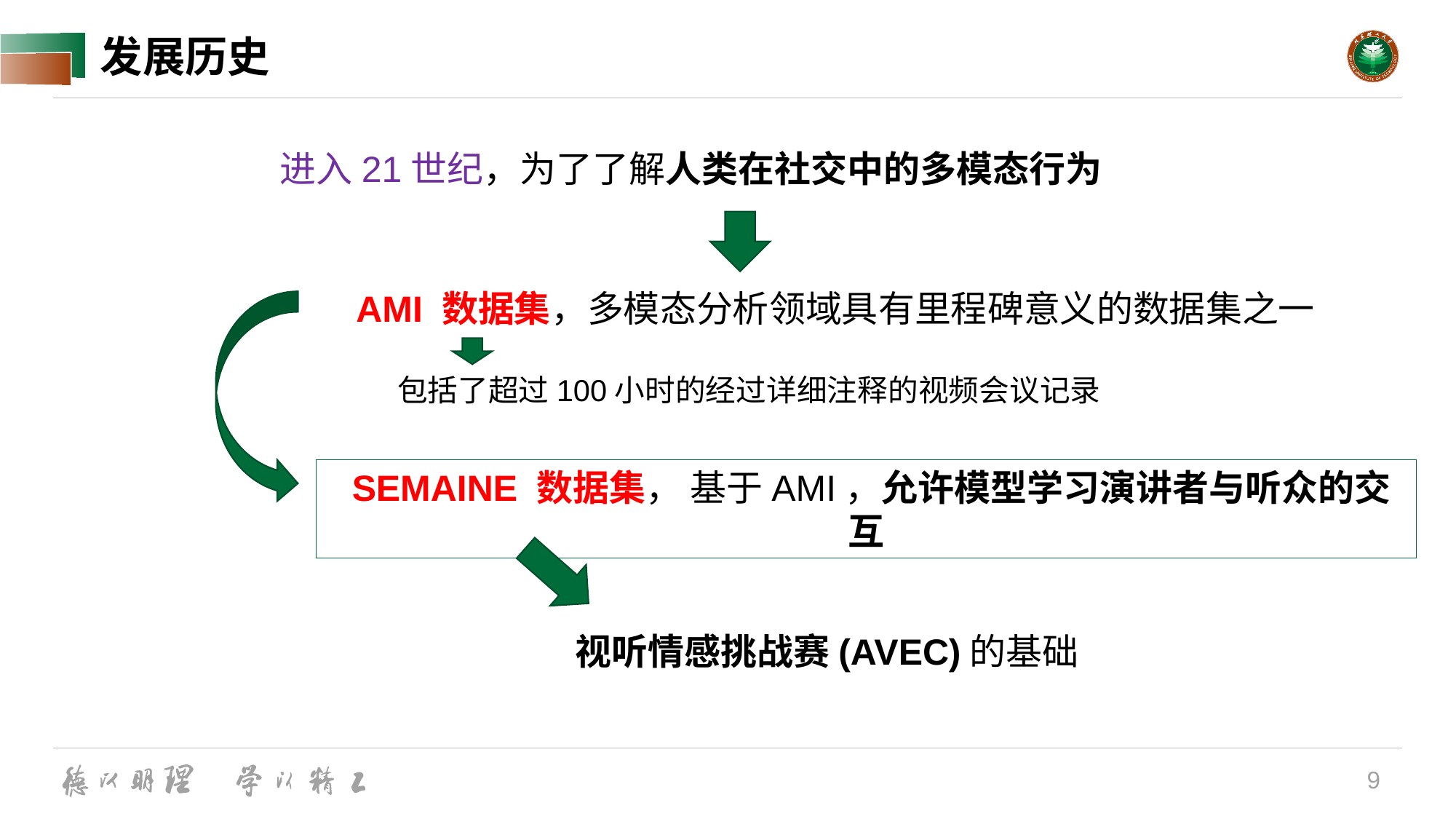

# 发展历史
进入21世纪，为了了解人类在社交中的多模态行为

 AMI 数据集，多模态分析领域具有里程碑意义的数据集之一

包括了超过100小时的经过详细注释的视频会议记录
 SEMAINE 数据集， 基于AMI，允许模型学习演讲者与听众的交互

视听情感挑战赛(AVEC)的基础